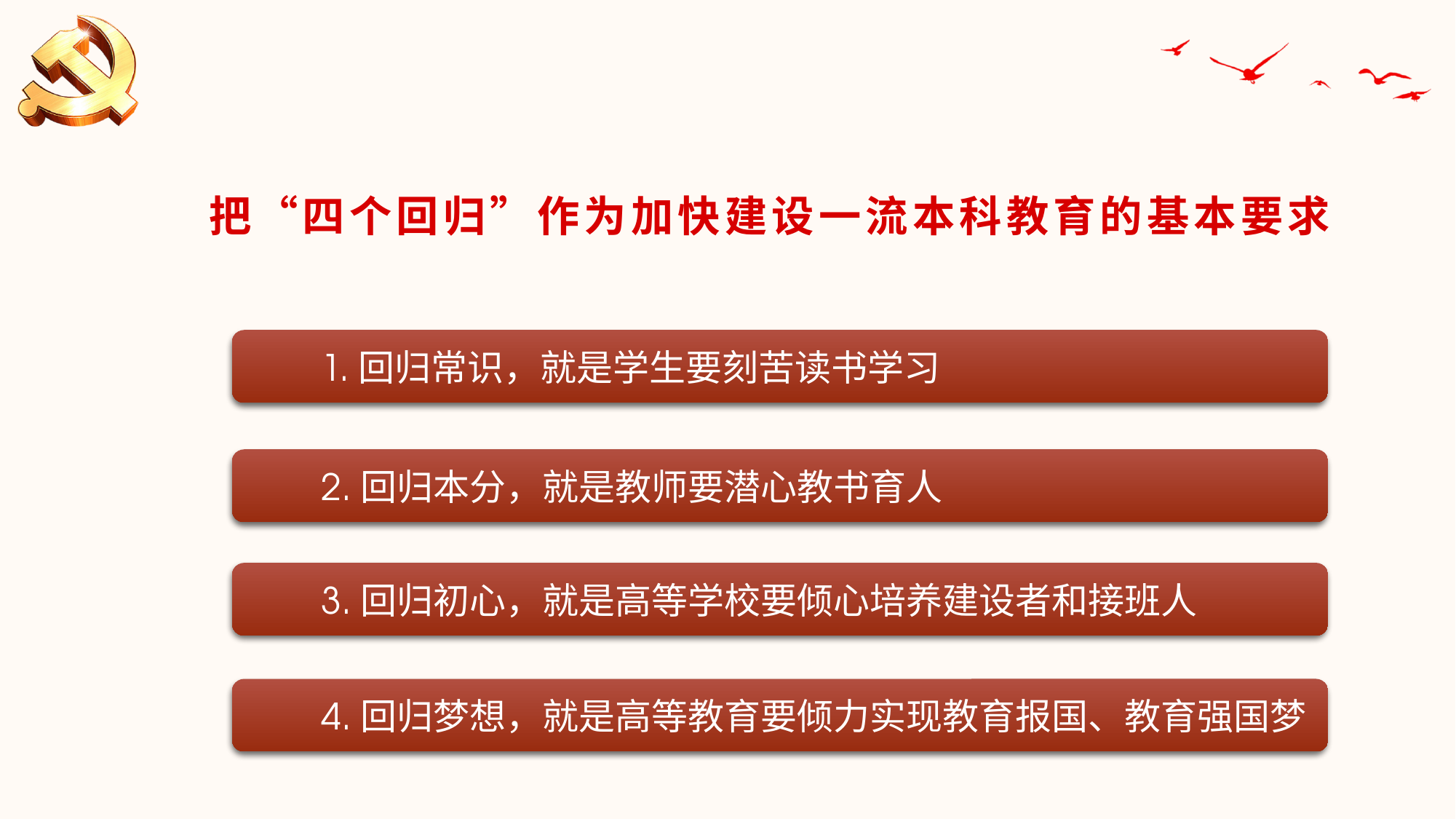

# 把“四个回归”作为加快建设一流本科教育的基本要求
1.回归常识，就是学生要刻苦读书学习
2.回归本分，就是教师要潜心教书育人
3.回归初心，就是高等学校要倾心培养建设者和接班人
4.回归梦想，就是高等教育要倾力实现教育报国、教育强国梦